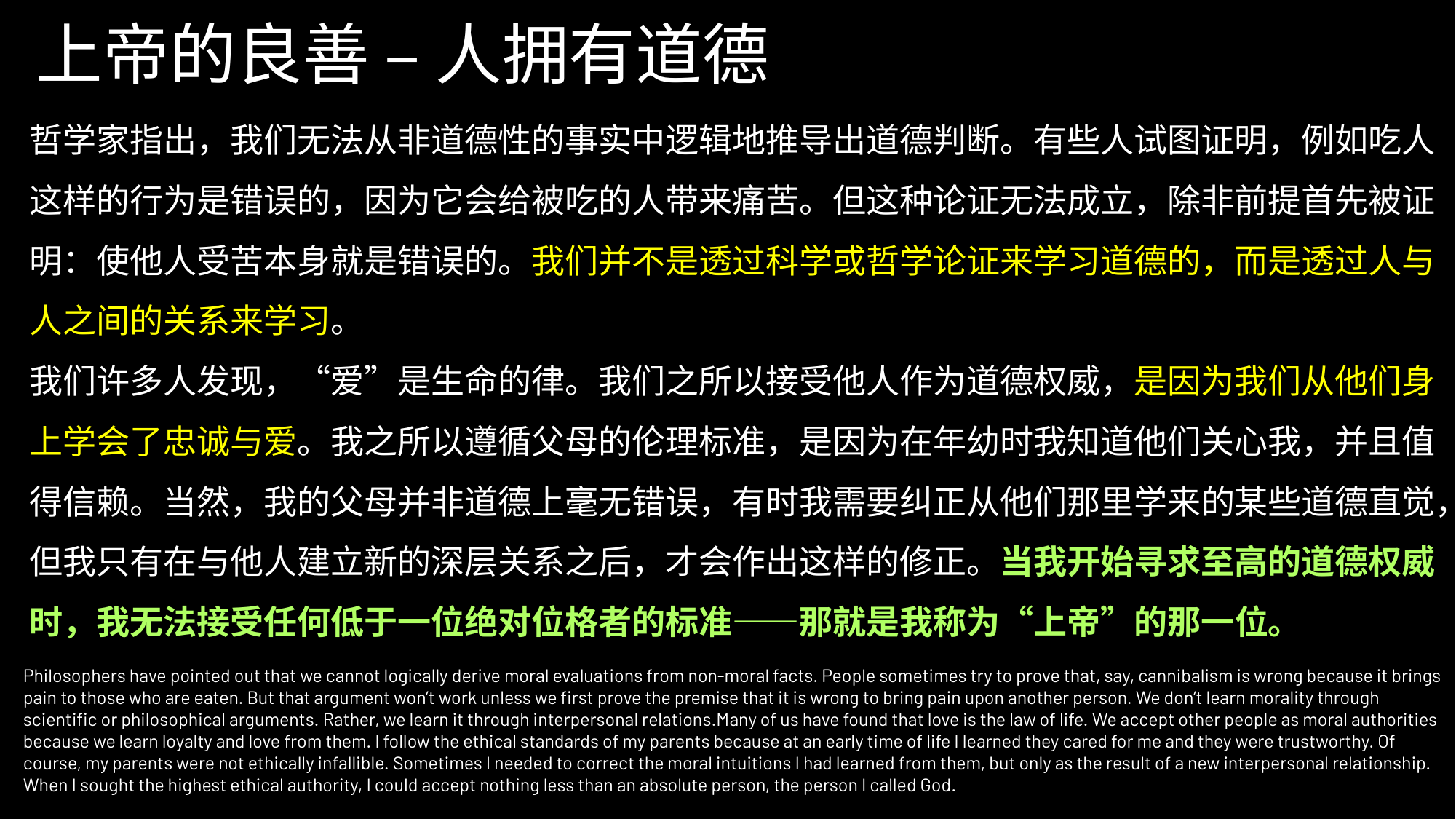

# 上帝的良善 – 人拥有道德
哲学家指出，我们无法从非道德性的事实中逻辑地推导出道德判断。有些人试图证明，例如吃人这样的行为是错误的，因为它会给被吃的人带来痛苦。但这种论证无法成立，除非前提首先被证明：使他人受苦本身就是错误的。我们并不是透过科学或哲学论证来学习道德的，而是透过人与人之间的关系来学习。
我们许多人发现，“爱”是生命的律。我们之所以接受他人作为道德权威，是因为我们从他们身上学会了忠诚与爱。我之所以遵循父母的伦理标准，是因为在年幼时我知道他们关心我，并且值得信赖。当然，我的父母并非道德上毫无错误，有时我需要纠正从他们那里学来的某些道德直觉，但我只有在与他人建立新的深层关系之后，才会作出这样的修正。当我开始寻求至高的道德权威时，我无法接受任何低于一位绝对位格者的标准——那就是我称为“上帝”的那一位。

Philosophers have pointed out that we cannot logically derive moral evaluations from non-moral facts. People sometimes try to prove that, say, cannibalism is wrong because it brings pain to those who are eaten. But that argument won’t work unless we first prove the premise that it is wrong to bring pain upon another person. We don’t learn morality through scientific or philosophical arguments. Rather, we learn it through interpersonal relations.Many of us have found that love is the law of life. We accept other people as moral authorities because we learn loyalty and love from them. I follow the ethical standards of my parents because at an early time of life I learned they cared for me and they were trustworthy. Of course, my parents were not ethically infallible. Sometimes I needed to correct the moral intuitions I had learned from them, but only as the result of a new interpersonal relationship. When I sought the highest ethical authority, I could accept nothing less than an absolute person, the person I called God.